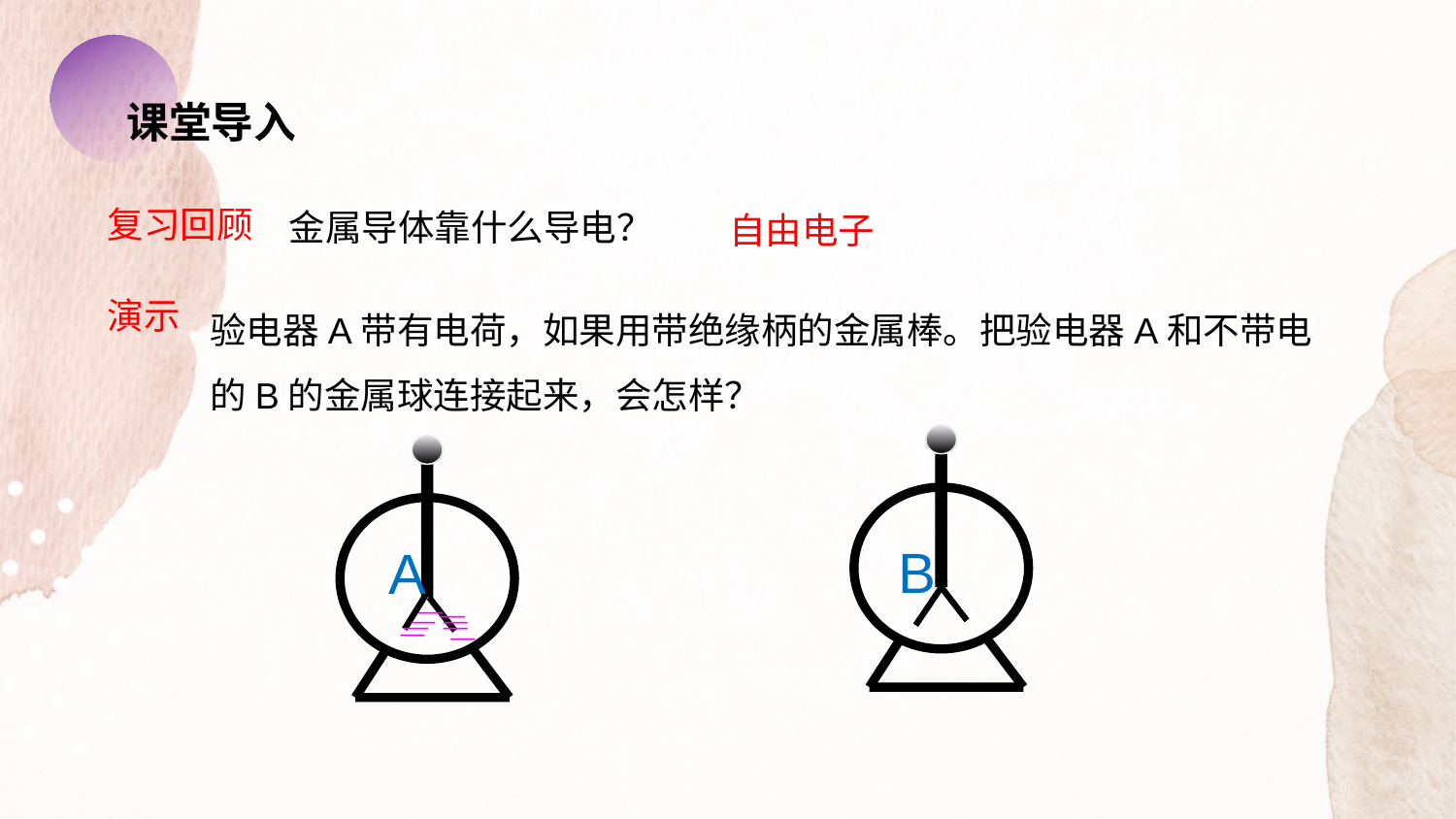

课堂导入
复习回顾
金属导体靠什么导电？
自由电子
验电器A带有电荷，如果用带绝缘柄的金属棒。把验电器A和不带电的B的金属球连接起来，会怎样？
演示

B

A
—
—
—
—
—
—
—
—